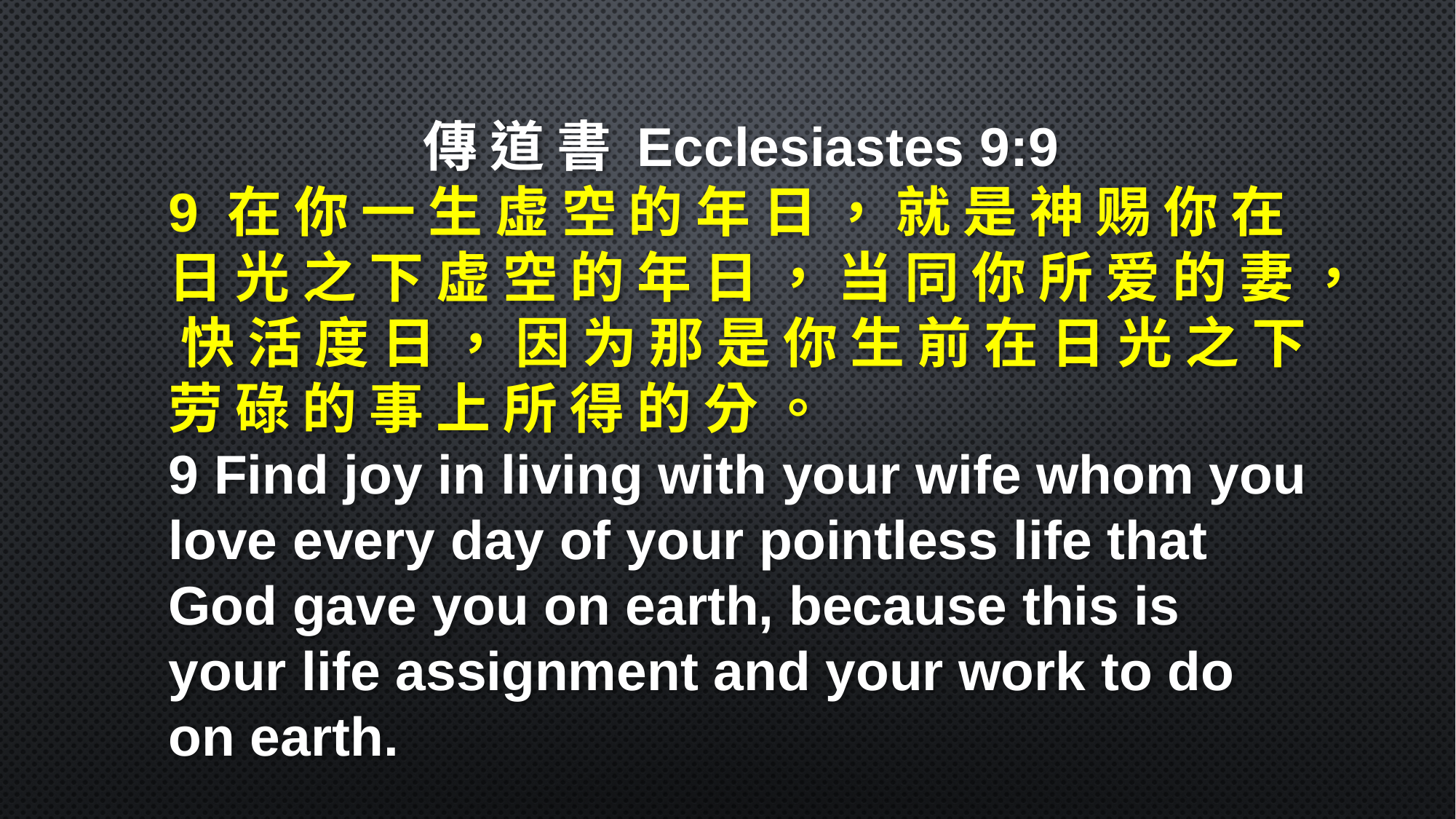

傳 道 書 Ecclesiastes 9:9
9 在 你 一 生 虚 空 的 年 日 ， 就 是 神 赐 你 在 日 光 之 下 虚 空 的 年 日 ， 当 同 你 所 爱 的 妻 ， 快 活 度 日 ， 因 为 那 是 你 生 前 在 日 光 之 下 劳 碌 的 事 上 所 得 的 分 。
9 Find joy in living with your wife whom you love every day of your pointless life that God gave you on earth, because this is your life assignment and your work to do on earth.